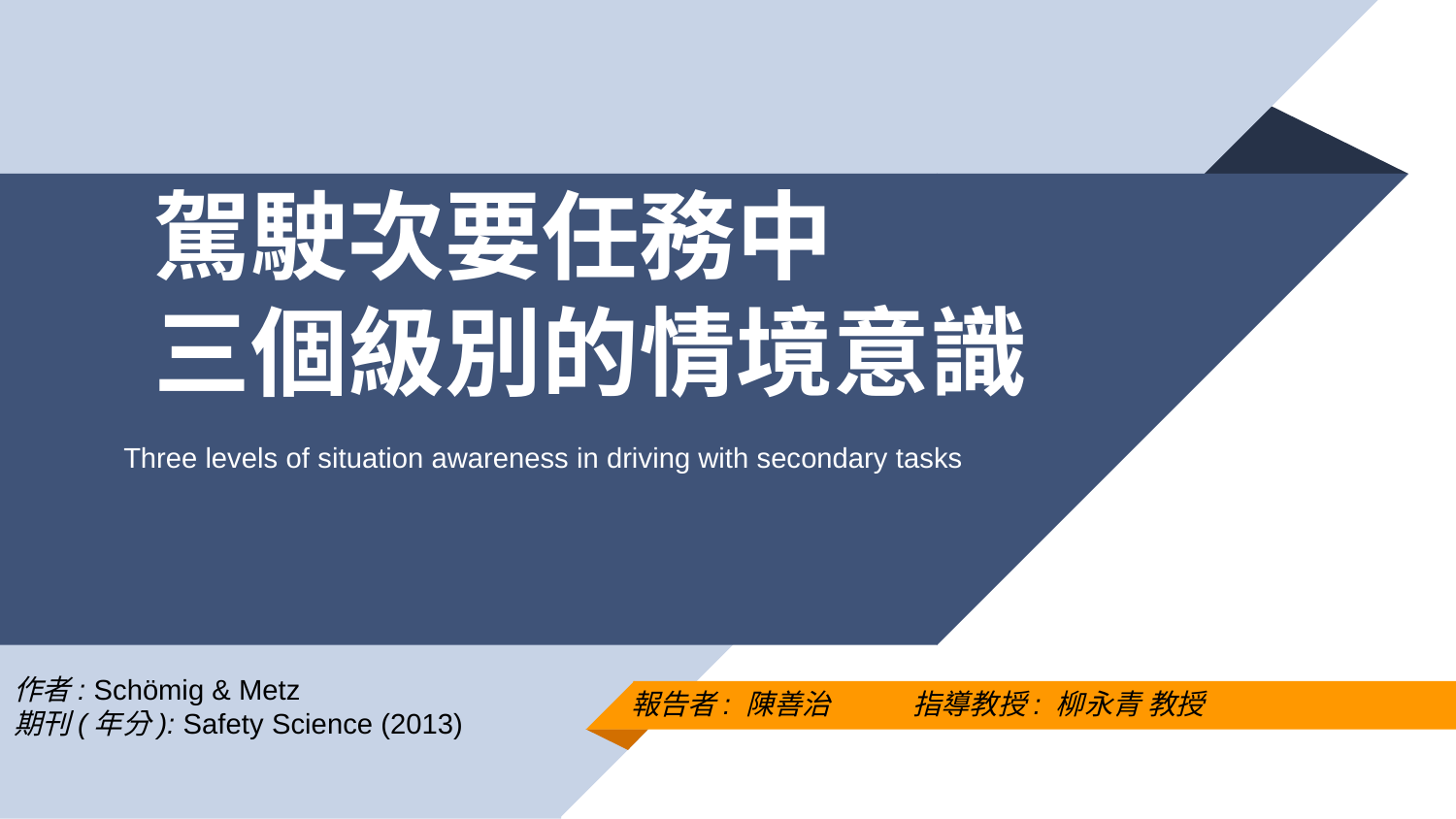

# 駕駛次要任務中 三個級別的情境意識
Three levels of situation awareness in driving with secondary tasks
作者: Schömig & Metz
期刊(年分): Safety Science (2013)
報告者: 陳善治             指導教授: 柳永青 教授